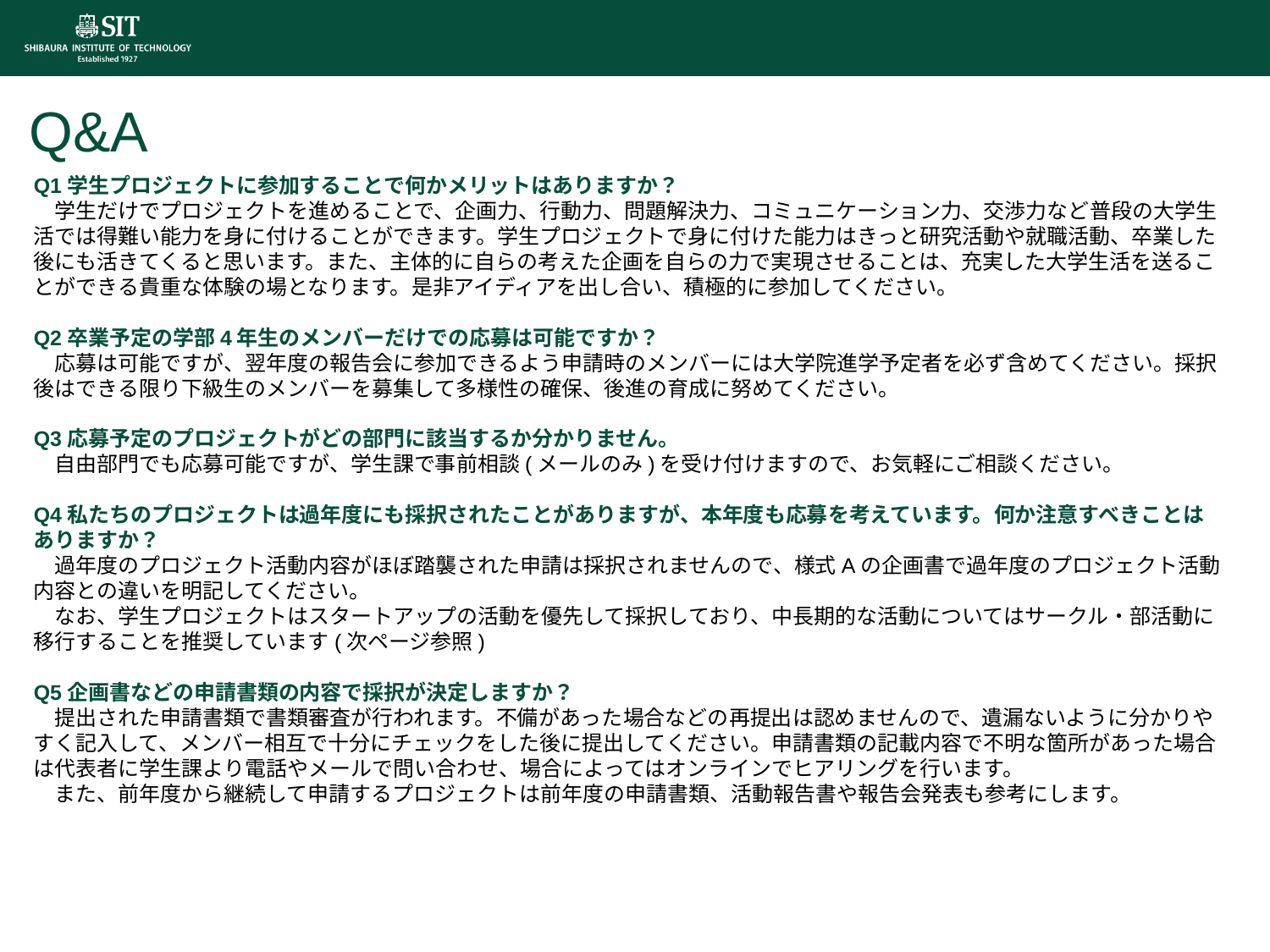

Q&A
Q1学生プロジェクトに参加することで何かメリットはありますか？
　学生だけでプロジェクトを進めることで、企画力、行動力、問題解決力、コミュニケーション力、交渉力など普段の大学生活では得難い能力を身に付けることができます。学生プロジェクトで身に付けた能力はきっと研究活動や就職活動、卒業した後にも活きてくると思います。また、主体的に自らの考えた企画を自らの力で実現させることは、充実した大学生活を送ることができる貴重な体験の場となります。是非アイディアを出し合い、積極的に参加してください。

Q2卒業予定の学部4年生のメンバーだけでの応募は可能ですか？
　応募は可能ですが、翌年度の報告会に参加できるよう申請時のメンバーには大学院進学予定者を必ず含めてください。採択後はできる限り下級生のメンバーを募集して多様性の確保、後進の育成に努めてください。

Q3応募予定のプロジェクトがどの部門に該当するか分かりません。
　自由部門でも応募可能ですが、学生課で事前相談(メールのみ)を受け付けますので、お気軽にご相談ください。

Q4私たちのプロジェクトは過年度にも採択されたことがありますが、本年度も応募を考えています。何か注意すべきことはありますか？
　過年度のプロジェクト活動内容がほぼ踏襲された申請は採択されませんので、様式Aの企画書で過年度のプロジェクト活動内容との違いを明記してください。
　なお、学生プロジェクトはスタートアップの活動を優先して採択しており、中長期的な活動についてはサークル・部活動に移行することを推奨しています(次ページ参照)

Q5企画書などの申請書類の内容で採択が決定しますか？
　提出された申請書類で書類審査が行われます。不備があった場合などの再提出は認めませんので、遺漏ないように分かりやすく記入して、メンバー相互で十分にチェックをした後に提出してください。申請書類の記載内容で不明な箇所があった場合は代表者に学生課より電話やメールで問い合わせ、場合によってはオンラインでヒアリングを行います。
　また、前年度から継続して申請するプロジェクトは前年度の申請書類、活動報告書や報告会発表も参考にします。